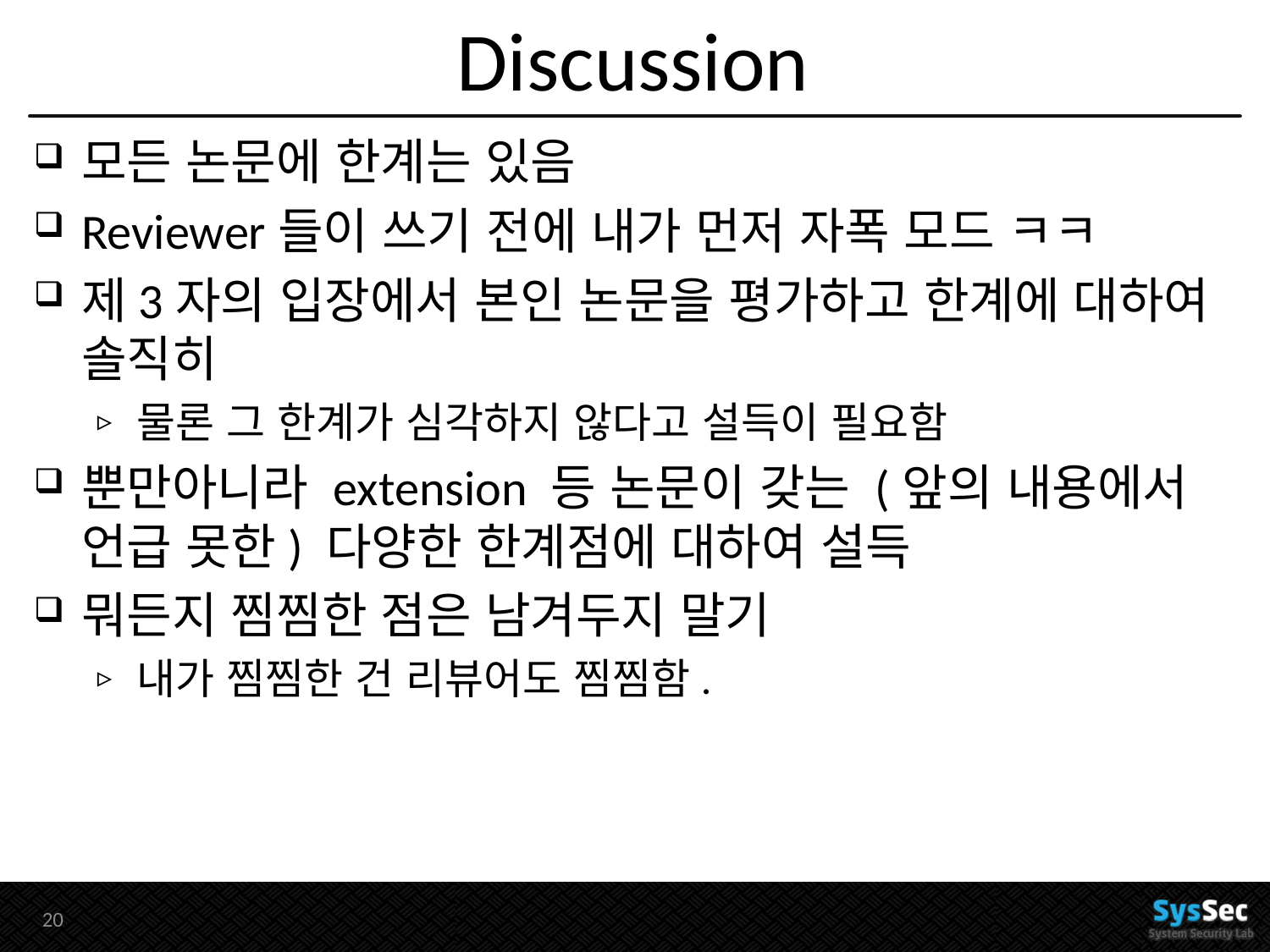

# Discussion
모든 논문에 한계는 있음
Reviewer들이 쓰기 전에 내가 먼저 자폭 모드 ㅋㅋ
제3자의 입장에서 본인 논문을 평가하고 한계에 대하여 솔직히
물론 그 한계가 심각하지 않다고 설득이 필요함
뿐만아니라 extension 등 논문이 갖는 (앞의 내용에서 언급 못한) 다양한 한계점에 대하여 설득
뭐든지 찜찜한 점은 남겨두지 말기
내가 찜찜한 건 리뷰어도 찜찜함.
20